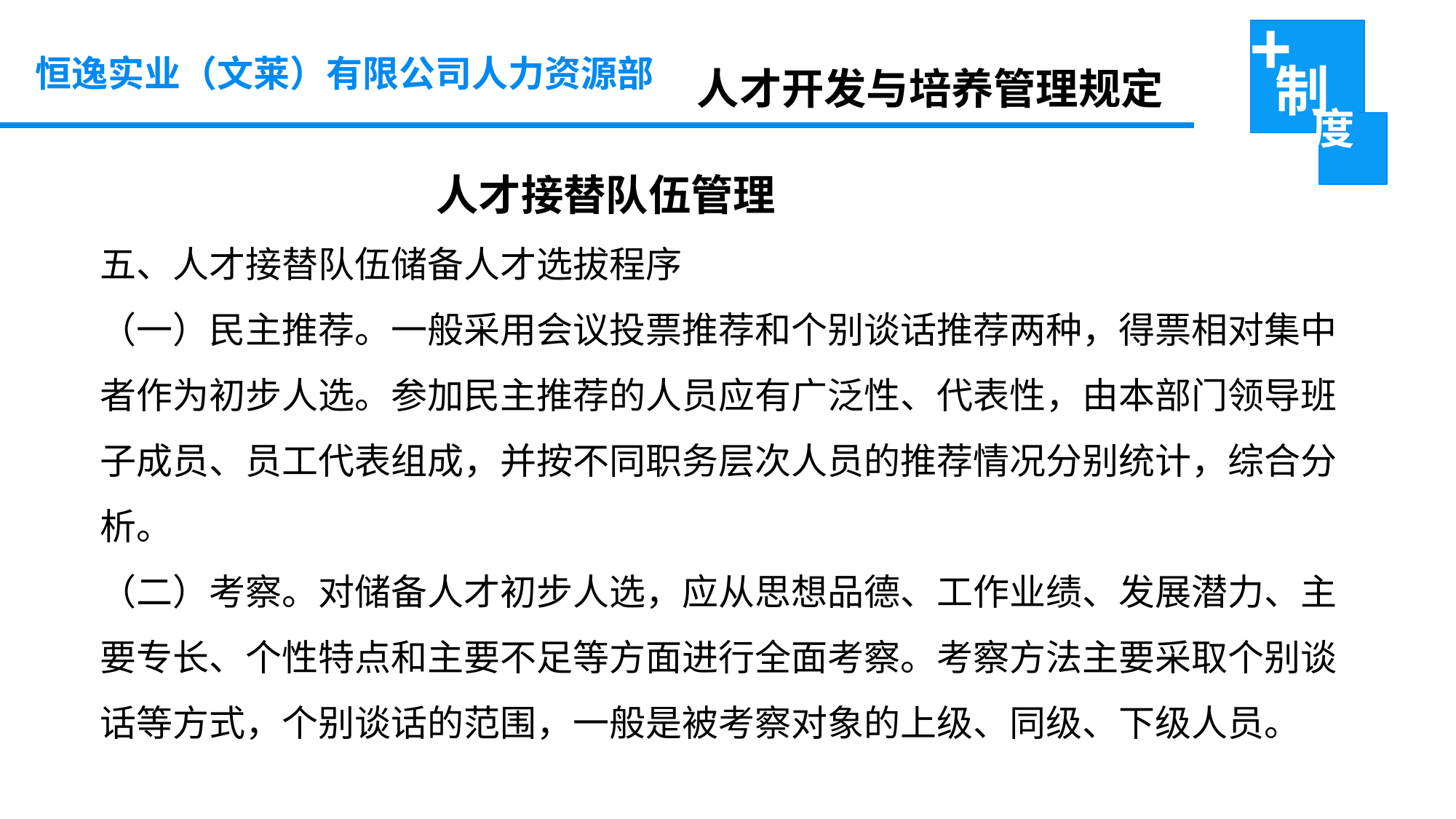

恒逸实业（文莱）有限公司人力资源部
人才开发与培养管理规定
人才接替队伍管理
五、人才接替队伍储备人才选拔程序
（一）民主推荐。一般采用会议投票推荐和个别谈话推荐两种，得票相对集中者作为初步人选。参加民主推荐的人员应有广泛性、代表性，由本部门领导班子成员、员工代表组成，并按不同职务层次人员的推荐情况分别统计，综合分析。
（二）考察。对储备人才初步人选，应从思想品德、工作业绩、发展潜力、主要专长、个性特点和主要不足等方面进行全面考察。考察方法主要采取个别谈话等方式，个别谈话的范围，一般是被考察对象的上级、同级、下级人员。